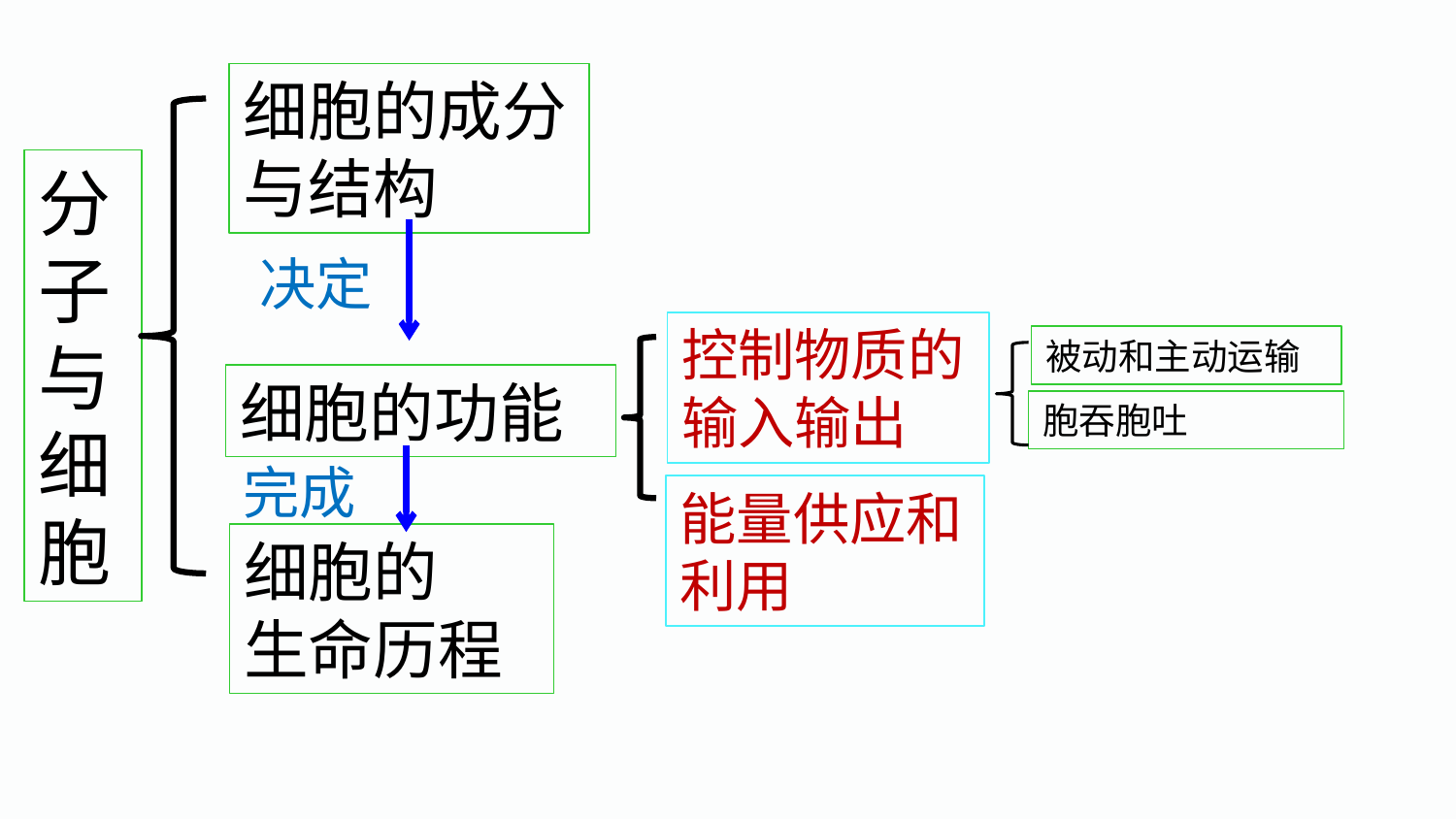

细胞的成分
与结构

分
子
与
细
胞
决定
控制物质的输入输出
被动和主动运输

细胞的功能
胞吞胞吐
完成
能量供应和利用
细胞的
生命历程